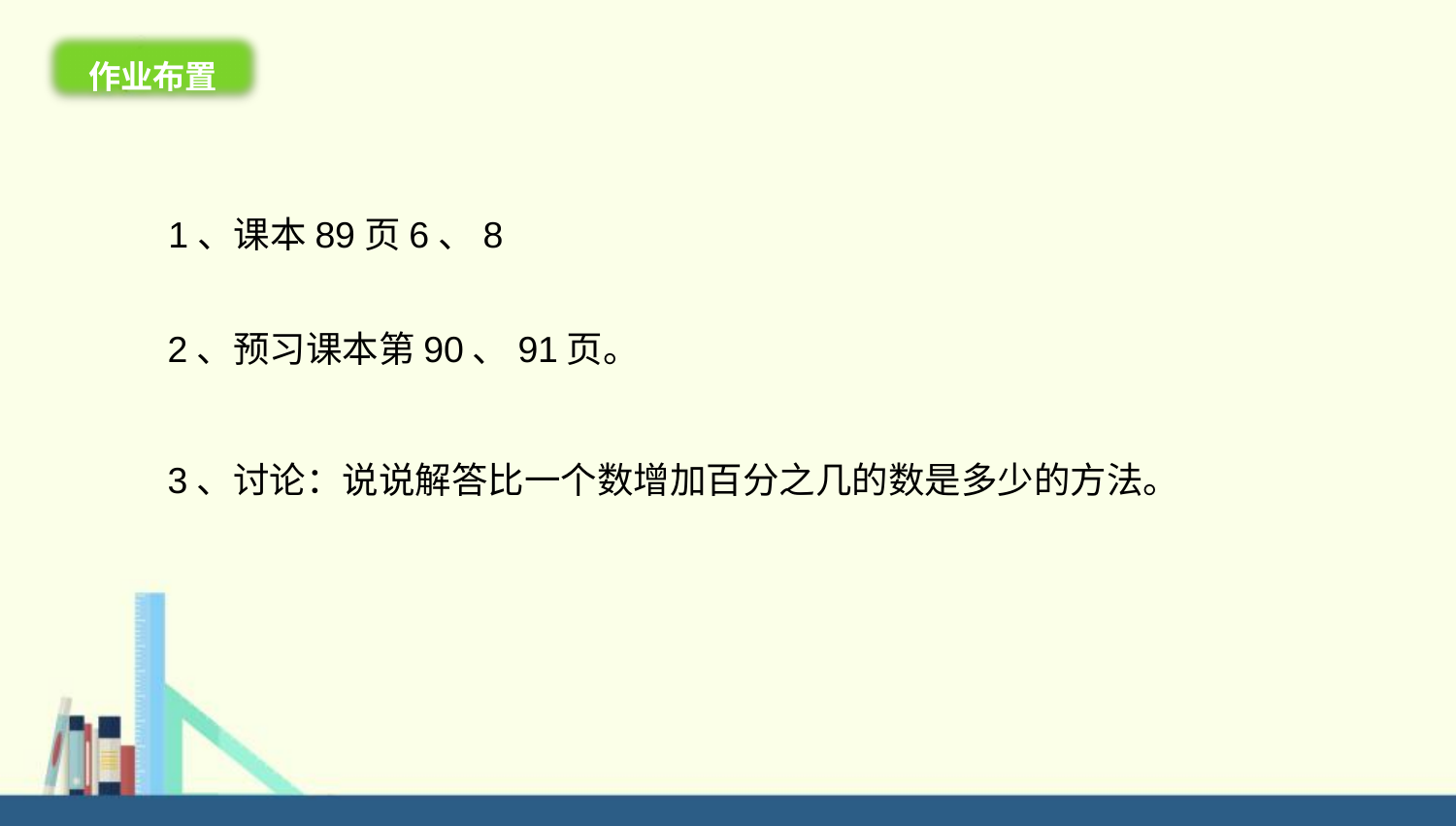

作业布置
1、课本89页6、8
2、预习课本第90、91页。

3、讨论：说说解答比一个数增加百分之几的数是多少的方法。